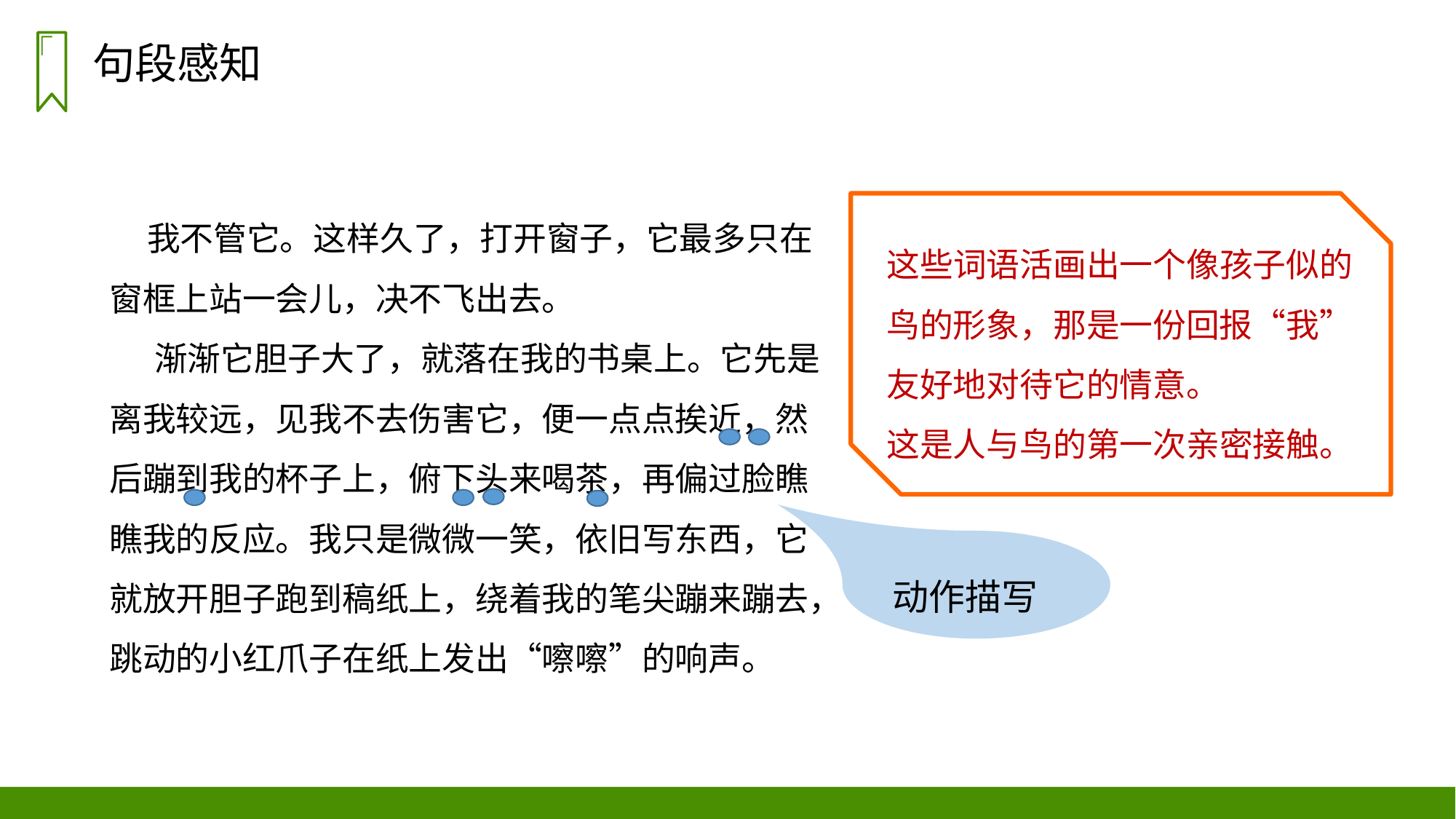

句段感知
    我不管它。这样久了，打开窗子，它最多只在窗框上站一会儿，决不飞出去。
     渐渐它胆子大了，就落在我的书桌上。它先是离我较远，见我不去伤害它，便一点点挨近，然后蹦到我的杯子上，俯下头来喝茶，再偏过脸瞧瞧我的反应。我只是微微一笑，依旧写东西，它就放开胆子跑到稿纸上，绕着我的笔尖蹦来蹦去，跳动的小红爪子在纸上发出“嚓嚓”的响声。
这些词语活画出一个像孩子似的鸟的形象，那是一份回报“我”友好地对待它的情意。
这是人与鸟的第一次亲密接触。

动作描写